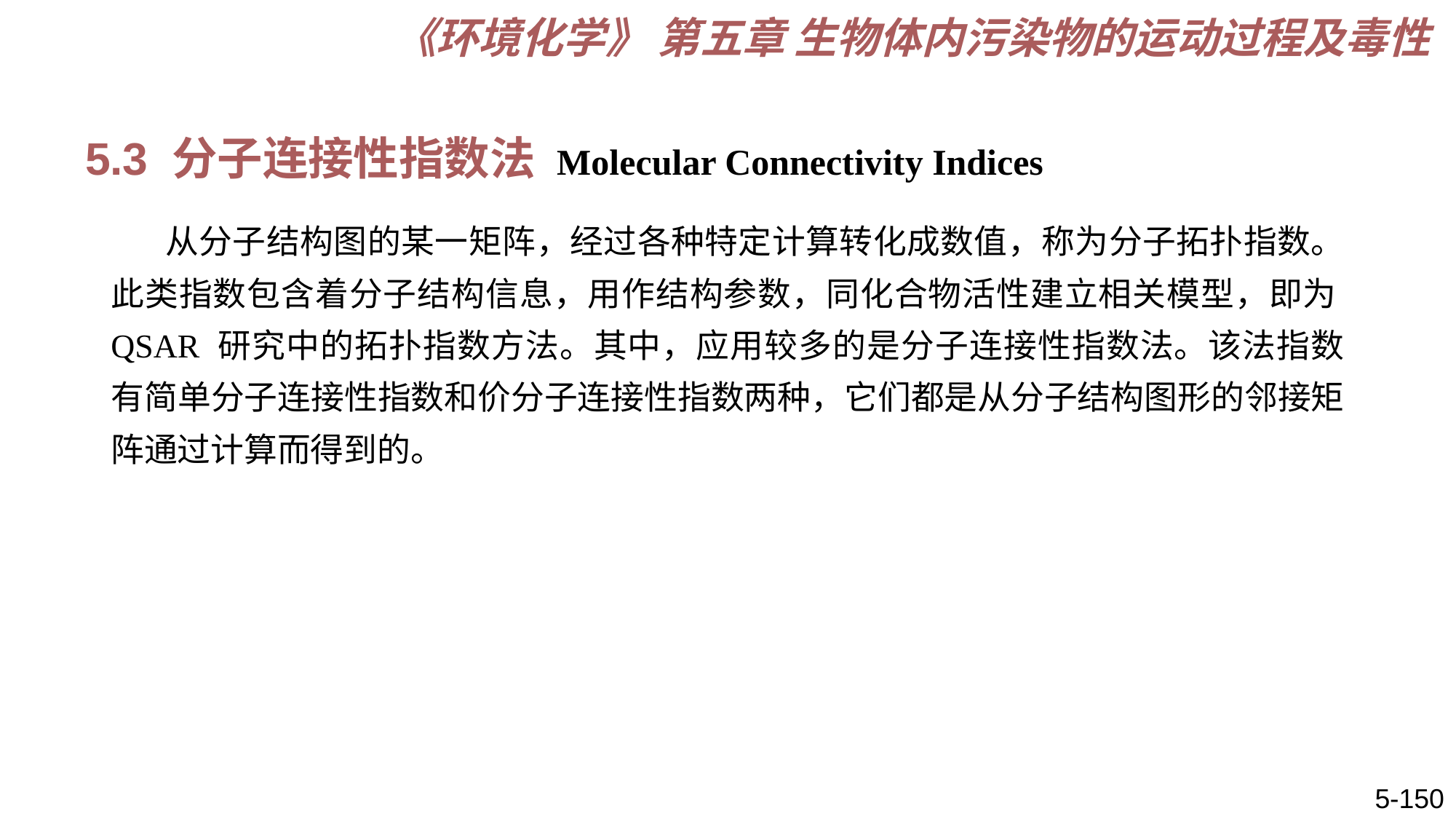

《环境化学》 第五章 生物体内污染物的运动过程及毒性
5.3 分子连接性指数法 Molecular Connectivity Indices
从分子结构图的某一矩阵，经过各种特定计算转化成数值，称为分子拓扑指数。此类指数包含着分子结构信息，用作结构参数，同化合物活性建立相关模型，即为QSAR 研究中的拓扑指数方法。其中，应用较多的是分子连接性指数法。该法指数有简单分子连接性指数和价分子连接性指数两种，它们都是从分子结构图形的邻接矩阵通过计算而得到的。
5-150